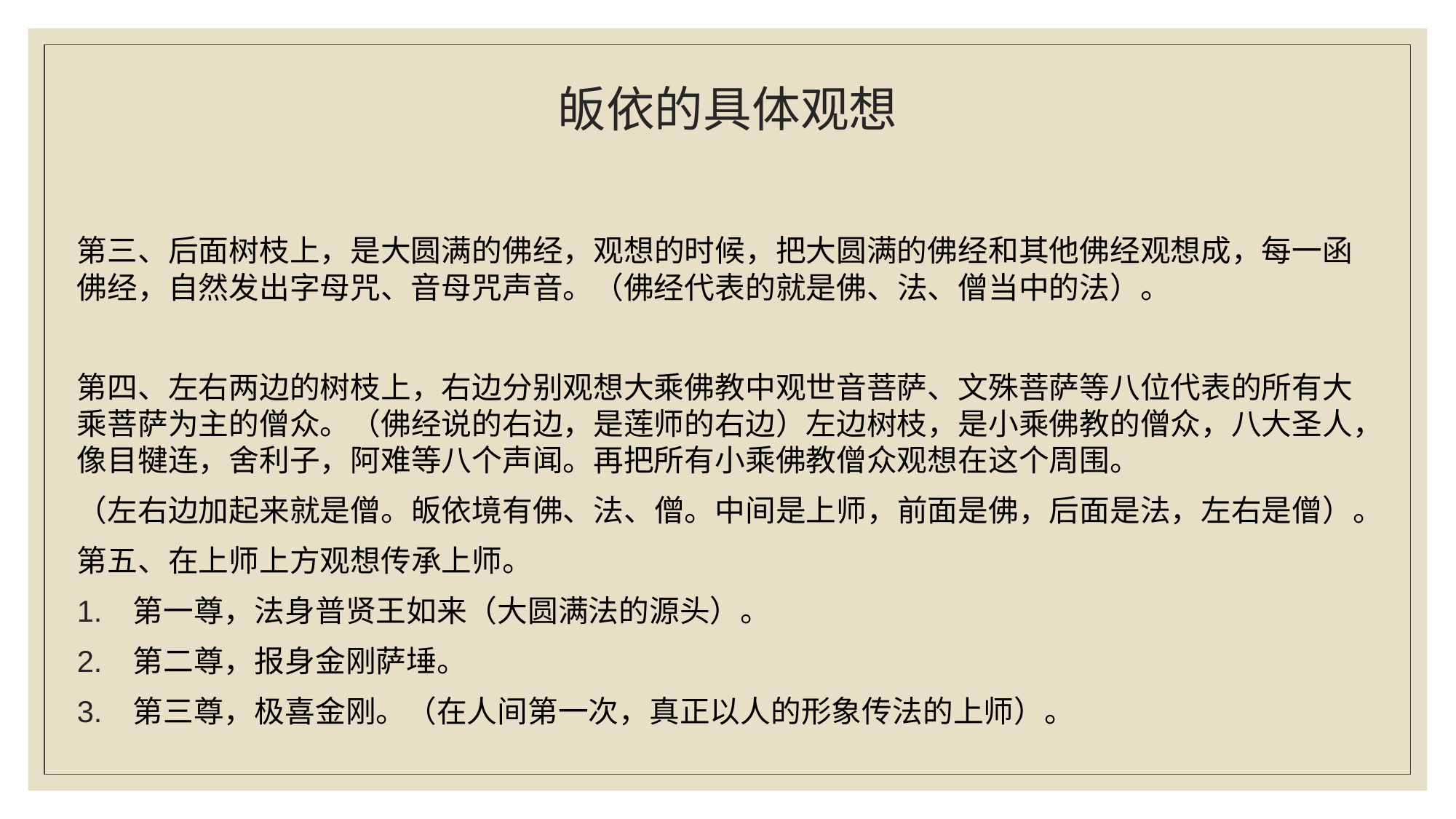

# 皈依的具体观想

第三、后面树枝上，是大圆满的佛经，观想的时候，把大圆满的佛经和其他佛经观想成，每一函佛经，自然发出字母咒、音母咒声音。（佛经代表的就是佛、法、僧当中的法）。

第四、左右两边的树枝上，右边分别观想大乘佛教中观世音菩萨、文殊菩萨等八位代表的所有大乘菩萨为主的僧众。（佛经说的右边，是莲师的右边）左边树枝，是小乘佛教的僧众，八大圣人，像目犍连，舍利子，阿难等八个声闻。再把所有小乘佛教僧众观想在这个周围。
（左右边加起来就是僧。皈依境有佛、法、僧。中间是上师，前面是佛，后面是法，左右是僧）。
第五、在上师上方观想传承上师。
第一尊，法身普贤王如来（大圆满法的源头）。
第二尊，报身金刚萨埵。
第三尊，极喜金刚。（在人间第一次，真正以人的形象传法的上师）。